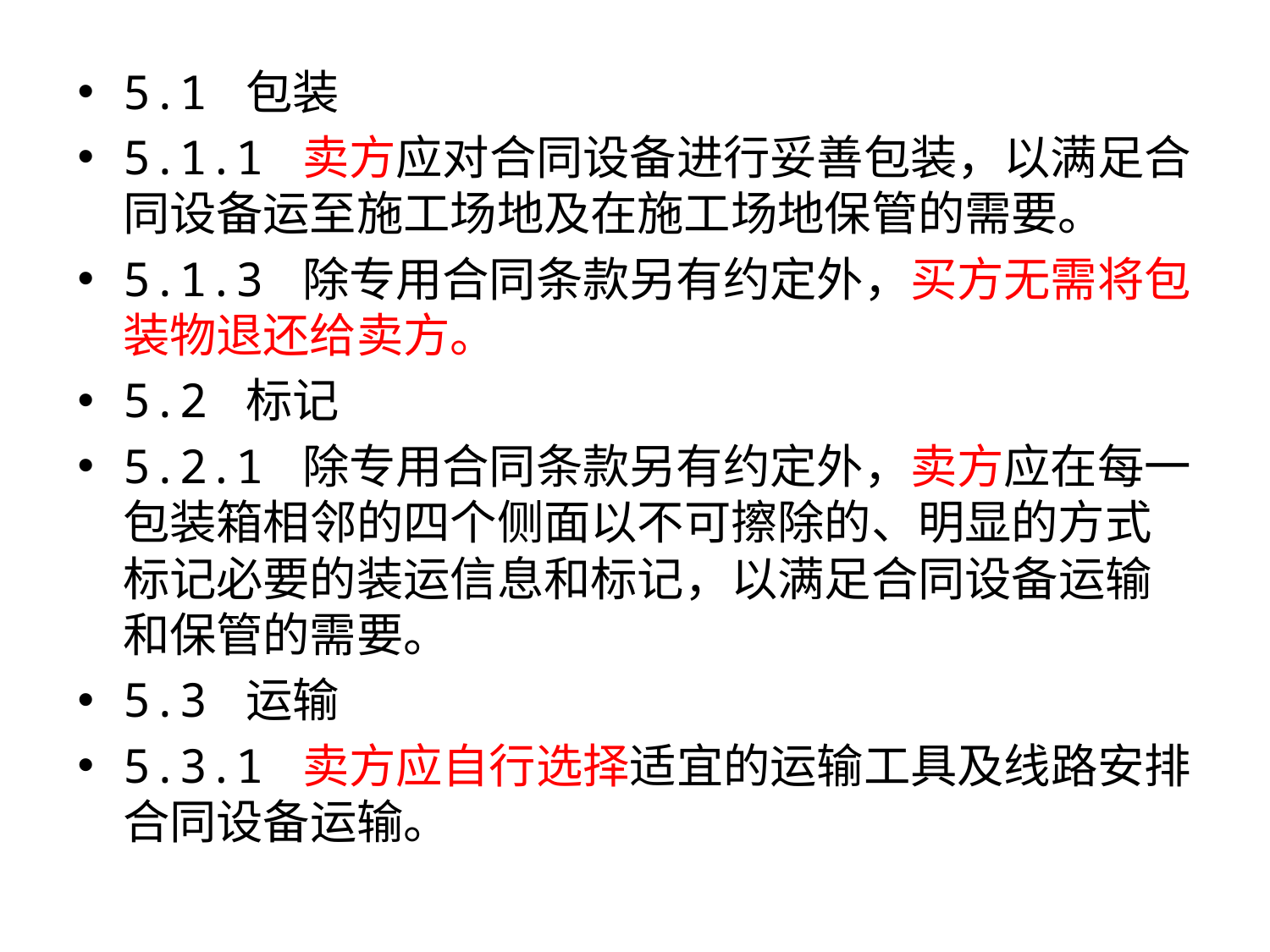

5.1 包装
5.1.1 卖方应对合同设备进行妥善包装，以满足合同设备运至施工场地及在施工场地保管的需要。
5.1.3 除专用合同条款另有约定外，买方无需将包装物退还给卖方。
5.2 标记
5.2.1 除专用合同条款另有约定外，卖方应在每一包装箱相邻的四个侧面以不可擦除的、明显的方式标记必要的装运信息和标记，以满足合同设备运输和保管的需要。
5.3 运输
5.3.1 卖方应自行选择适宜的运输工具及线路安排合同设备运输。